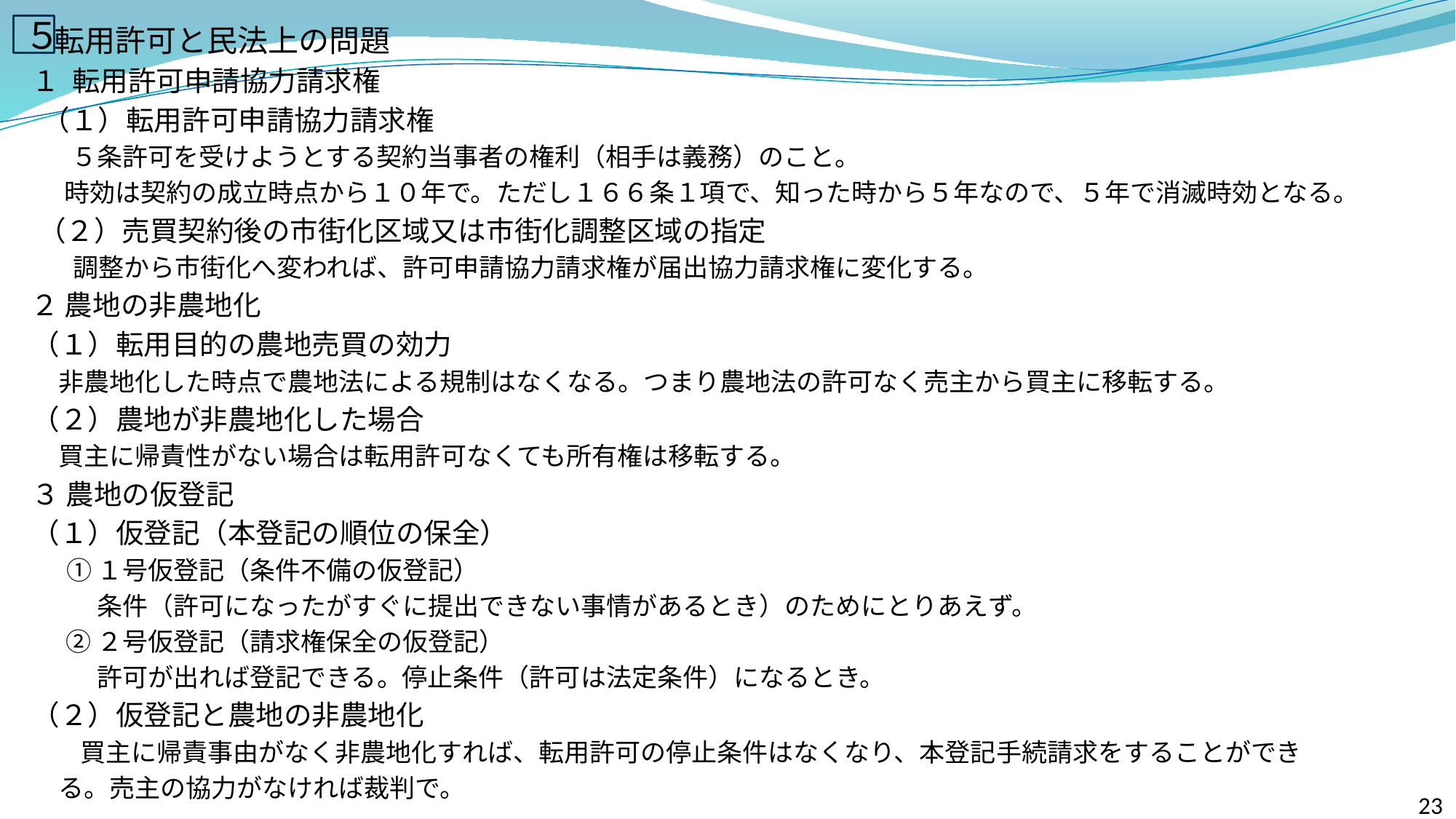

転用許可と民法上の問題
  １  転用許可申請協力請求権
　 （１）転用許可申請協力請求権
　     ５条許可を受けようとする契約当事者の権利（相手は義務）のこと。
        時効は契約の成立時点から１０年で。ただし１６６条１項で、知った時から５年なので、５年で消滅時効となる。
   （２）売買契約後の市街化区域又は市街化調整区域の指定
 　    調整から市街化へ変われば、許可申請協力請求権が届出協力請求権に変化する。
  ２ 農地の非農地化
  （１）転用目的の農地売買の効力
       非農地化した時点で農地法による規制はなくなる。つまり農地法の許可なく売主から買主に移転する。
  （２）農地が非農地化した場合
       買主に帰責性がない場合は転用許可なくても所有権は移転する。
  ３ 農地の仮登記
  （１）仮登記（本登記の順位の保全）
　    ① １号仮登記（条件不備の仮登記）
　　     条件（許可になったがすぐに提出できない事情があるとき）のためにとりあえず。
　    ② ２号仮登記（請求権保全の仮登記）
　　     許可が出れば登記できる。停止条件（許可は法定条件）になるとき。
  （２）仮登記と農地の非農地化
　　  買主に帰責事由がなく非農地化すれば、転用許可の停止条件はなくなり、本登記手続請求をすることができ
       る。売主の協力がなければ裁判で。

５

23